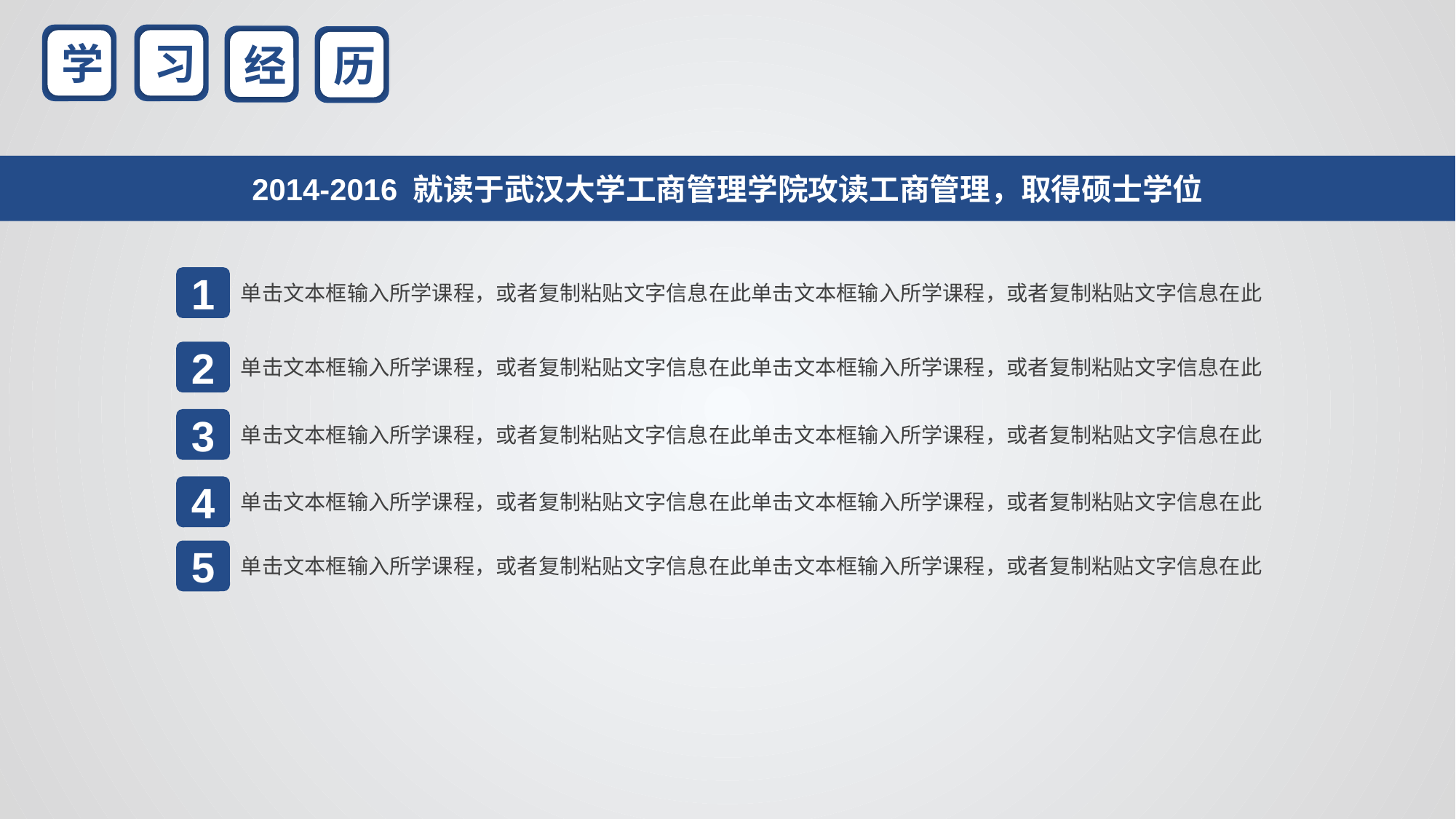

习

学

经

历
2014-2016 就读于武汉大学工商管理学院攻读工商管理，取得硕士学位
1
单击文本框输入所学课程，或者复制粘贴文字信息在此单击文本框输入所学课程，或者复制粘贴文字信息在此
2
单击文本框输入所学课程，或者复制粘贴文字信息在此单击文本框输入所学课程，或者复制粘贴文字信息在此
3
单击文本框输入所学课程，或者复制粘贴文字信息在此单击文本框输入所学课程，或者复制粘贴文字信息在此
4
单击文本框输入所学课程，或者复制粘贴文字信息在此单击文本框输入所学课程，或者复制粘贴文字信息在此
5
单击文本框输入所学课程，或者复制粘贴文字信息在此单击文本框输入所学课程，或者复制粘贴文字信息在此